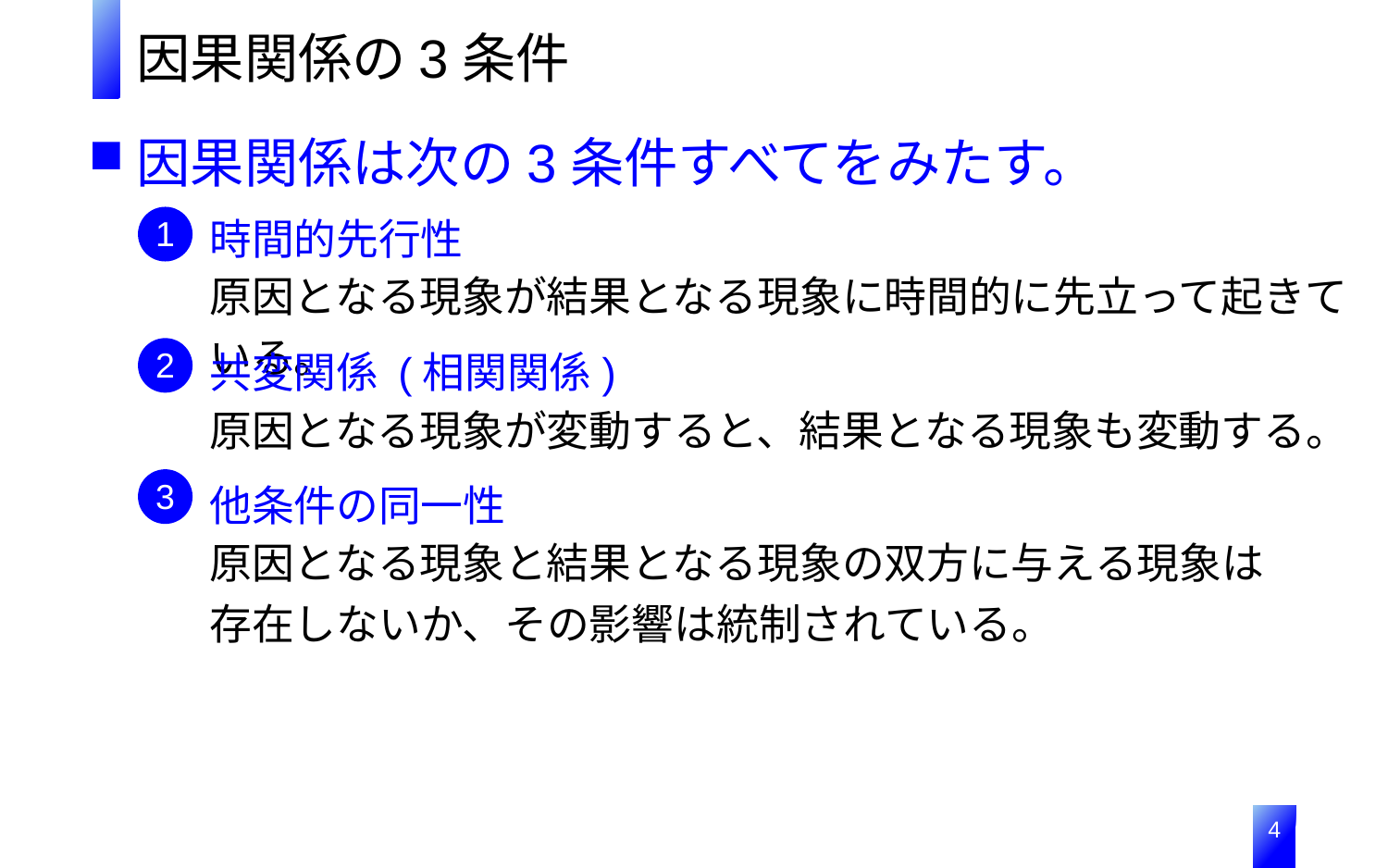

因果関係の3条件
因果関係は次の3条件すべてをみたす。

時間的先行性
1

原因となる現象が結果となる現象に時間的に先立って起きている。
共変関係 (相関関係)
2

原因となる現象が変動すると、結果となる現象も変動する。
他条件の同一性
3

原因となる現象と結果となる現象の双方に与える現象は
存在しないか、その影響は統制されている。